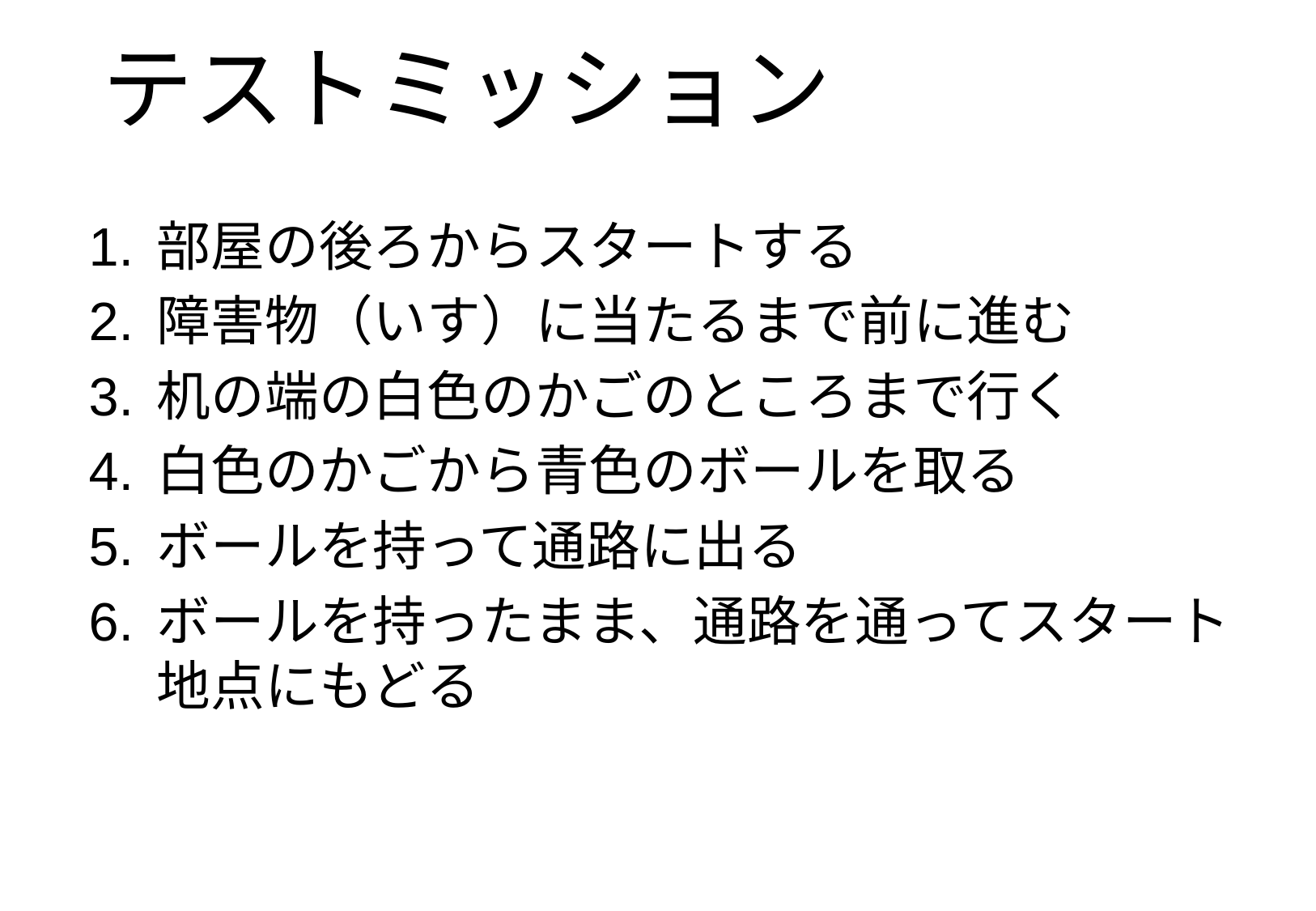

# テストミッション
部屋の後ろからスタートする
障害物（いす）に当たるまで前に進む
机の端の白色のかごのところまで行く
白色のかごから青色のボールを取る
ボールを持って通路に出る
ボールを持ったまま、通路を通ってスタート地点にもどる